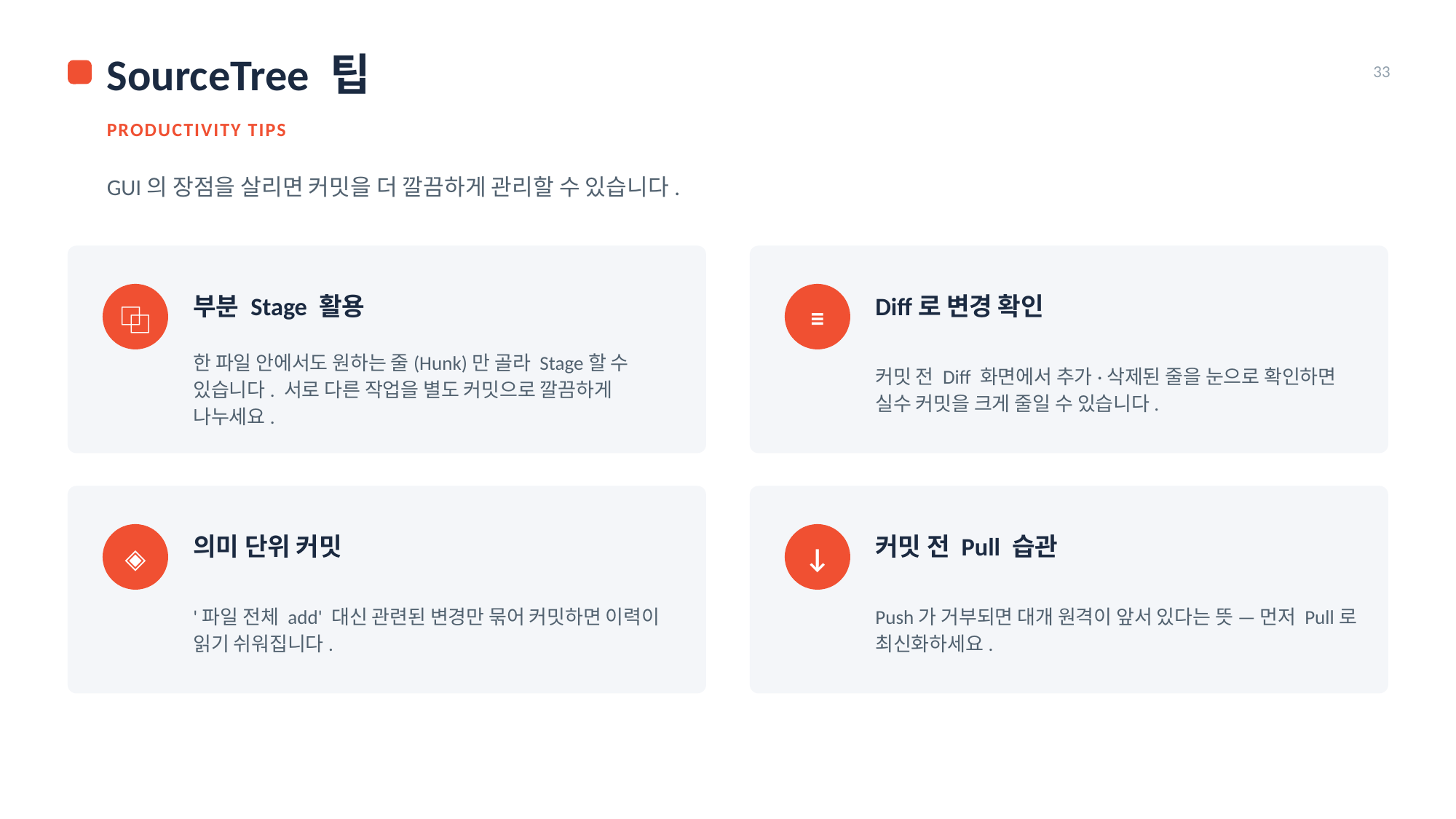

SourceTree 팁
33

PRODUCTIVITY TIPS
GUI의 장점을 살리면 커밋을 더 깔끔하게 관리할 수 있습니다.

부분 Stage 활용
Diff로 변경 확인

⧉

≡
한 파일 안에서도 원하는 줄(Hunk)만 골라 Stage할 수 있습니다. 서로 다른 작업을 별도 커밋으로 깔끔하게 나누세요.
커밋 전 Diff 화면에서 추가·삭제된 줄을 눈으로 확인하면 실수 커밋을 크게 줄일 수 있습니다.

의미 단위 커밋
커밋 전 Pull 습관

◈

↓
'파일 전체 add' 대신 관련된 변경만 묶어 커밋하면 이력이 읽기 쉬워집니다.
Push가 거부되면 대개 원격이 앞서 있다는 뜻 — 먼저 Pull로 최신화하세요.